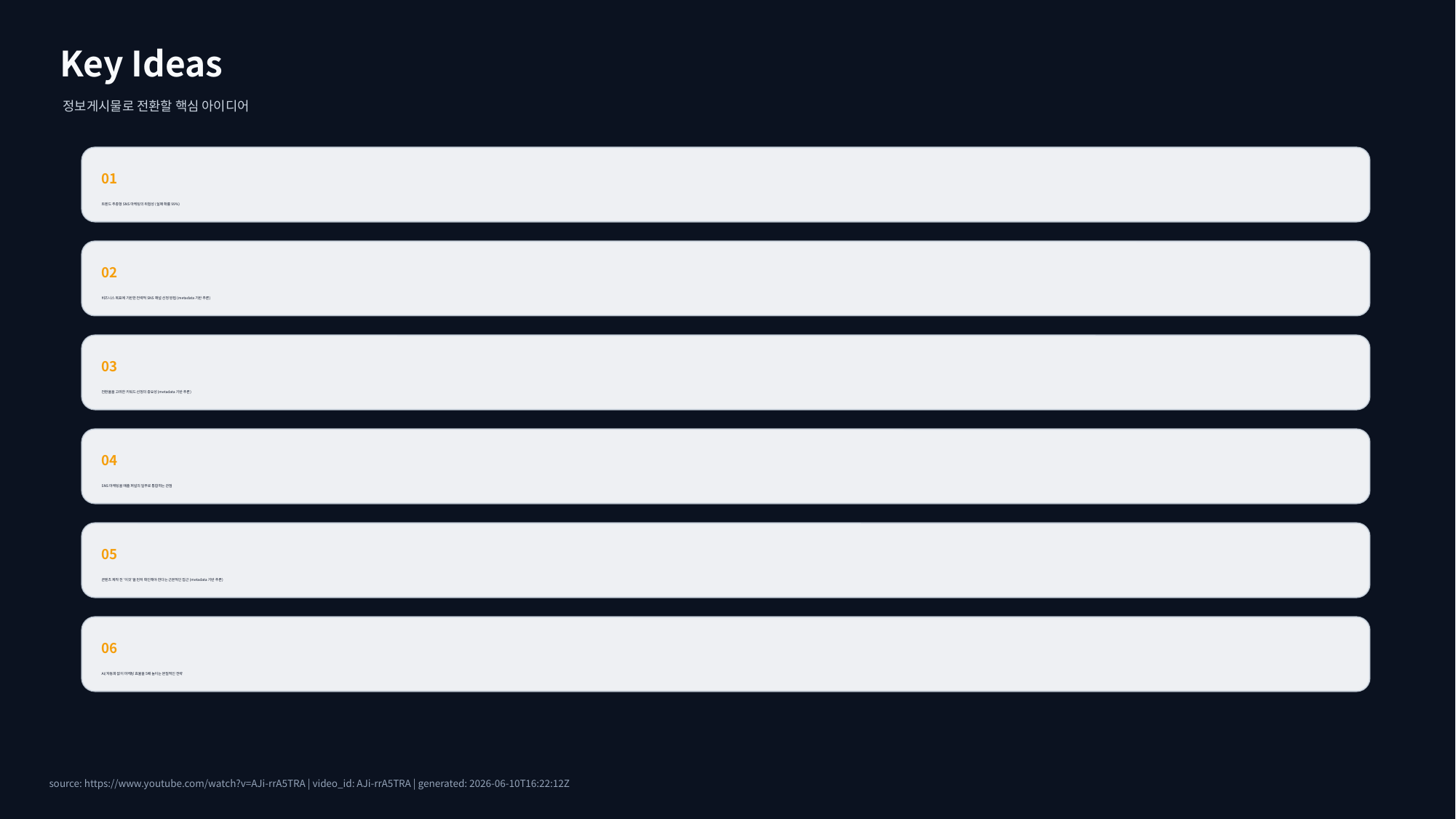

Key Ideas
정보게시물로 전환할 핵심 아이디어

01
트렌드 추종형 SNS 마케팅의 위험성 (실패 확률 99%)

02
비즈니스 목표에 기반한 전략적 SNS 채널 선정 방법 (metadata 기반 추론)

03
전환율을 고려한 키워드 선정의 중요성 (metadata 기반 추론)

04
SNS 마케팅을 매출 퍼널의 일부로 통합하는 관점

05
콘텐츠 제작 전 '이것'을 먼저 확인해야 한다는 근본적인 접근 (metadata 기반 추론)

06
AI/자동화 없이 마케팅 효율을 5배 높이는 본질적인 전략
source: https://www.youtube.com/watch?v=AJi-rrA5TRA | video_id: AJi-rrA5TRA | generated: 2026-06-10T16:22:12Z